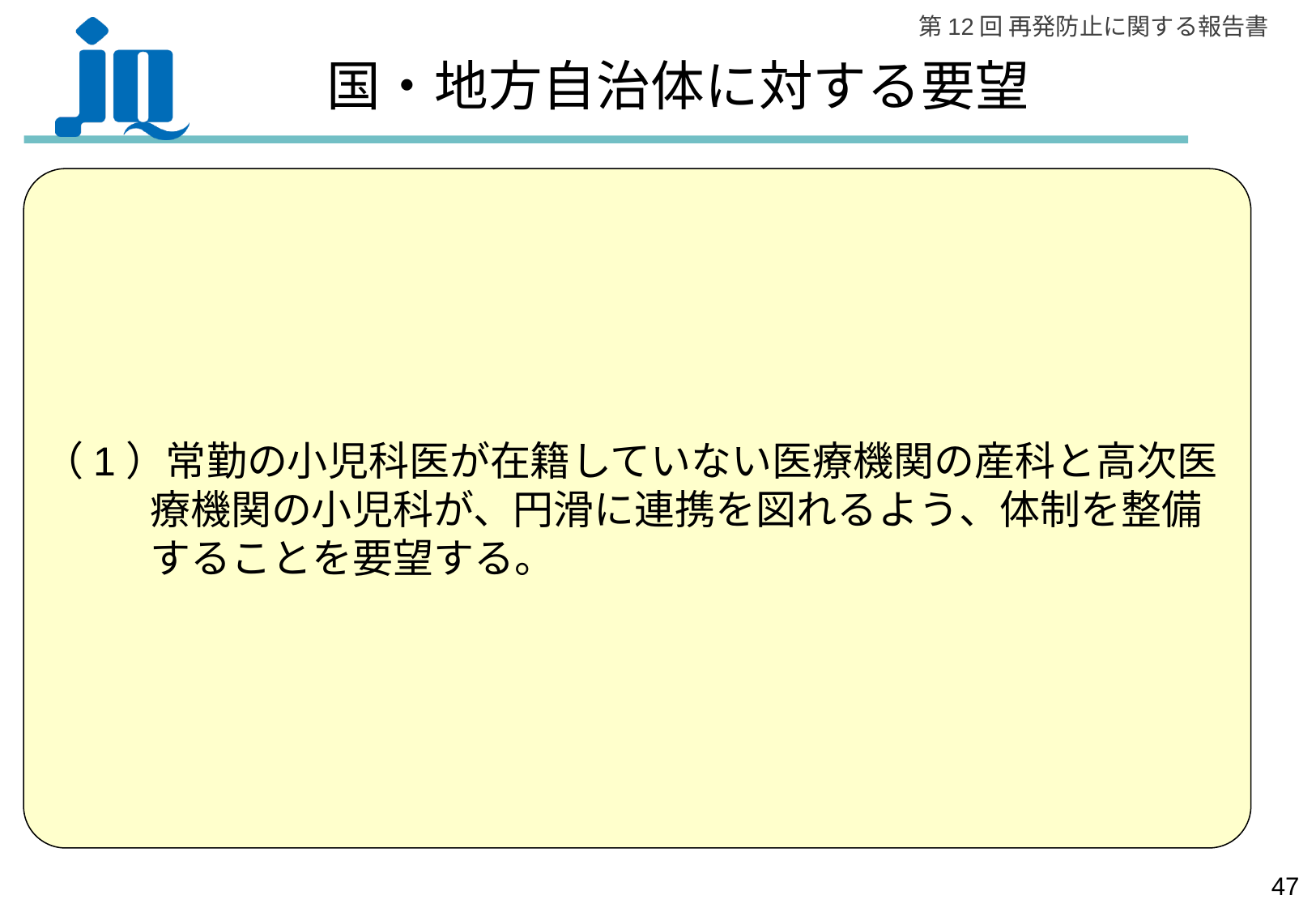

国・地方自治体に対する要望
（1）常勤の小児科医が在籍していない医療機関の産科と高次医療機関の小児科が、円滑に連携を図れるよう、体制を整備することを要望する。
47